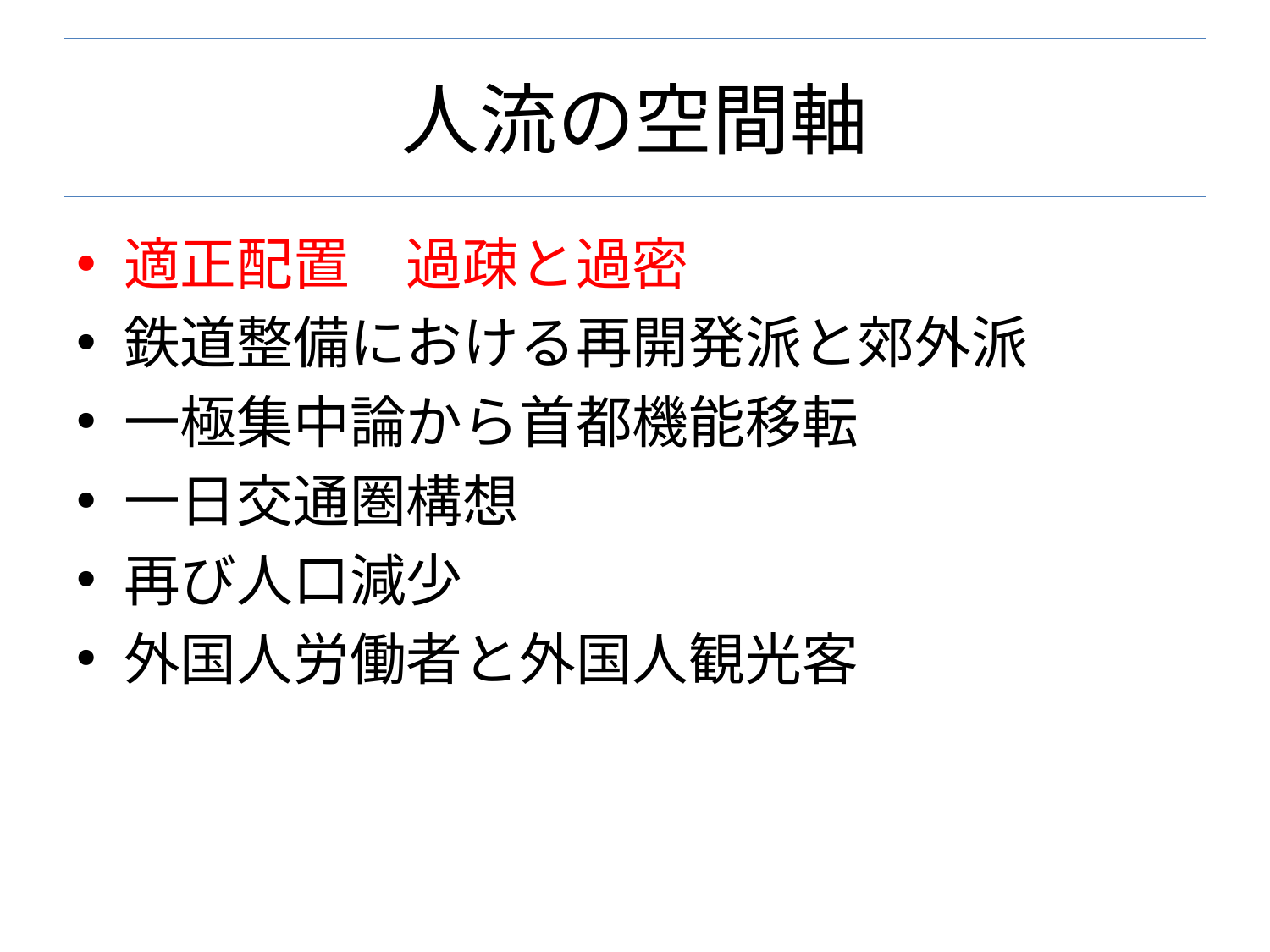

# 人流の空間軸
適正配置　過疎と過密
鉄道整備における再開発派と郊外派
一極集中論から首都機能移転
一日交通圏構想
再び人口減少
外国人労働者と外国人観光客